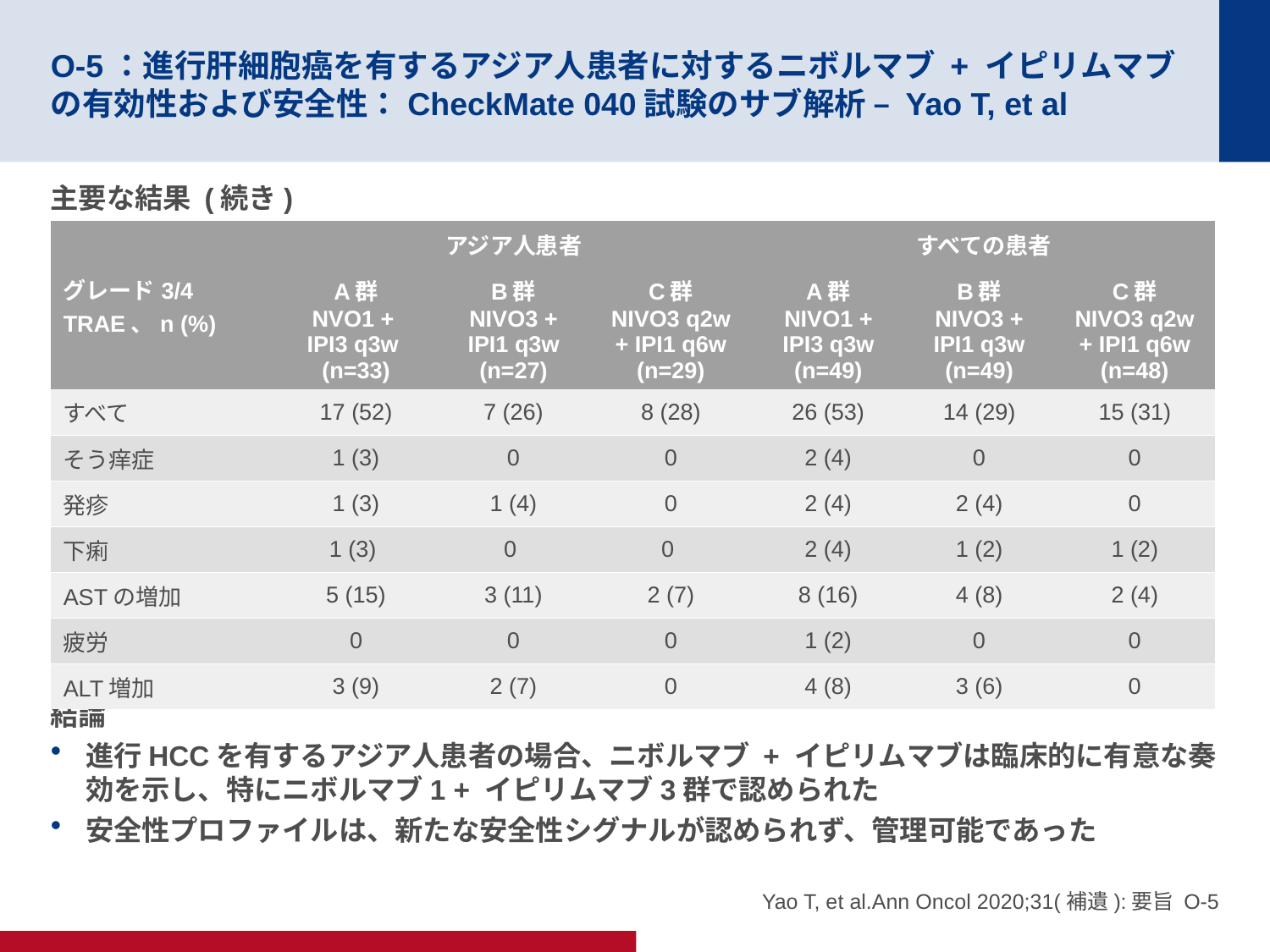

# O-5：進行肝細胞癌を有するアジア人患者に対するニボルマブ + イピリムマブの有効性および安全性：CheckMate 040試験のサブ解析 – Yao T, et al
主要な結果 (続き)
結論
進行HCCを有するアジア人患者の場合、ニボルマブ + イピリムマブは臨床的に有意な奏効を示し、特にニボルマブ1 + イピリムマブ3群で認められた
安全性プロファイルは、新たな安全性シグナルが認められず、管理可能であった
| グレード3/4 TRAE、n (%) | アジア人患者 |  |  | すべての患者 |  |  |
| --- | --- | --- | --- | --- | --- | --- |
|  | A群 NVO1 + IPI3 q3w (n=33) | B群 NIVO3 + IPI1 q3w (n=27) | C群 NIVO3 q2w + IPI1 q6w (n=29) | A群 NIVO1 + IPI3 q3w (n=49) | B群 NIVO3 + IPI1 q3w (n=49) | C群 NIVO3 q2w + IPI1 q6w (n=48) |
| すべて | 17 (52) | 7 (26) | 8 (28) | 26 (53) | 14 (29) | 15 (31) |
| そう痒症 | 1 (3) | 0 | 0 | 2 (4) | 0 | 0 |
| 発疹 | 1 (3) | 1 (4) | 0 | 2 (4) | 2 (4) | 0 |
| 下痢 | 1 (3) | 0 | 0 | 2 (4) | 1 (2) | 1 (2) |
| ASTの増加 | 5 (15) | 3 (11) | 2 (7) | 8 (16) | 4 (8) | 2 (4) |
| 疲労 | 0 | 0 | 0 | 1 (2) | 0 | 0 |
| ALT増加 | 3 (9) | 2 (7) | 0 | 4 (8) | 3 (6) | 0 |
Yao T, et al.Ann Oncol 2020;31(補遺):要旨 O-5